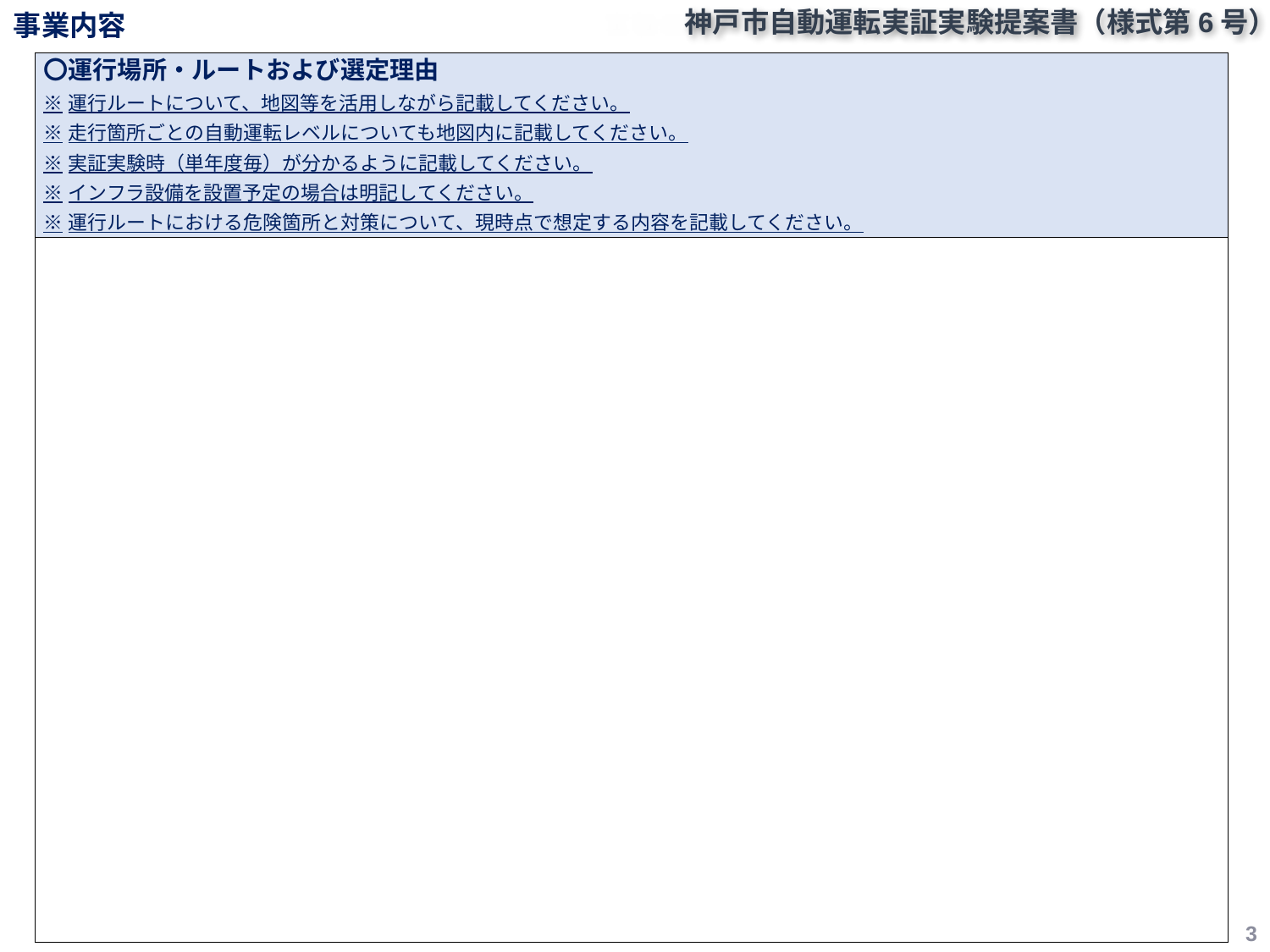

事業内容
| 〇運行場所・ルートおよび選定理由 ※運行ルートについて、地図等を活用しながら記載してください。 ※走行箇所ごとの自動運転レベルについても地図内に記載してください。 ※実証実験時（単年度毎）が分かるように記載してください。 ※インフラ設備を設置予定の場合は明記してください。 ※運行ルートにおける危険箇所と対策について、現時点で想定する内容を記載してください。 |
| --- |
|  |
3